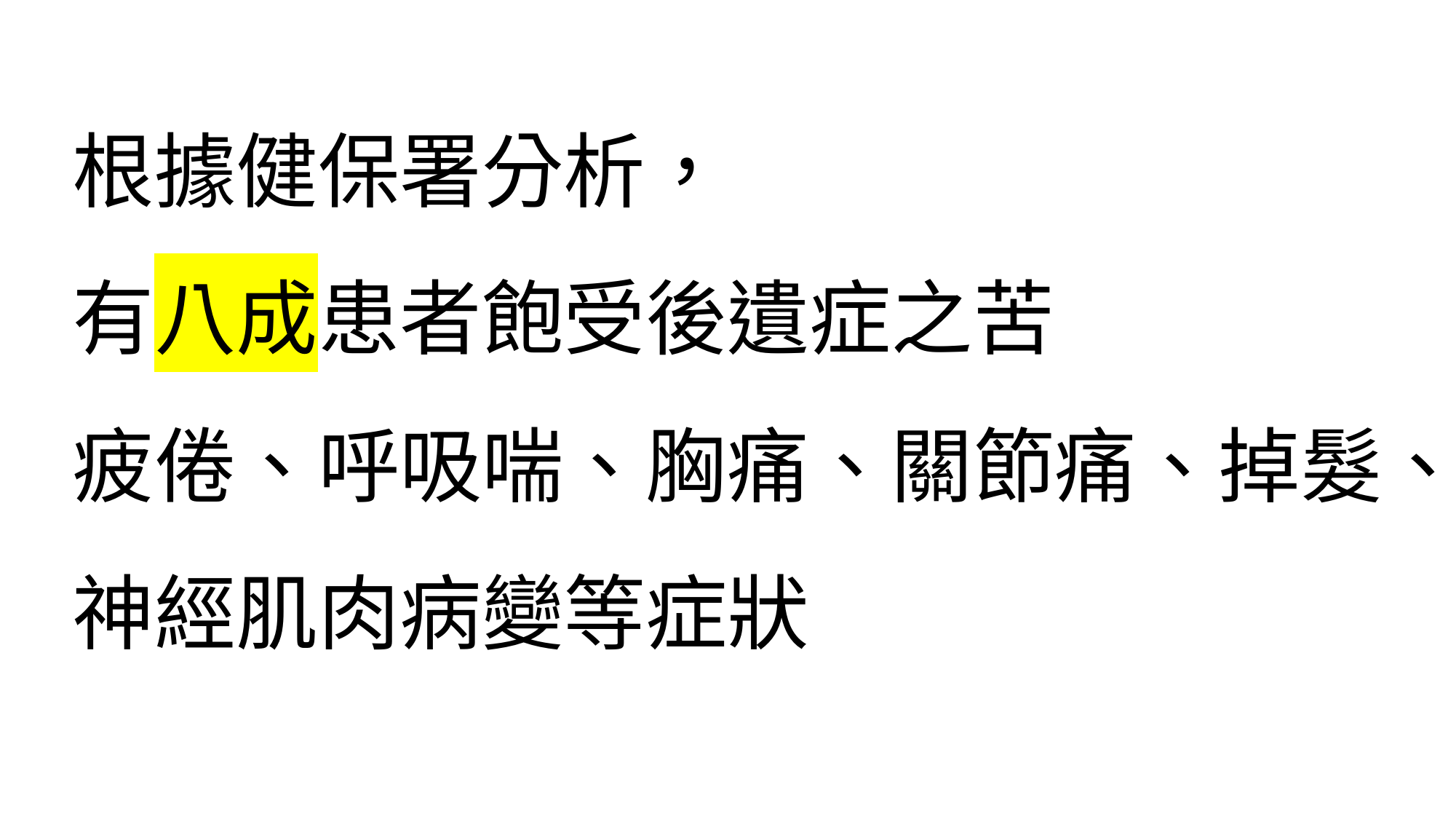

# 根據健保署分析， 有八成患者飽受後遺症之苦 疲倦、呼吸喘、胸痛、關節痛、掉髮、神經肌肉病變等症狀